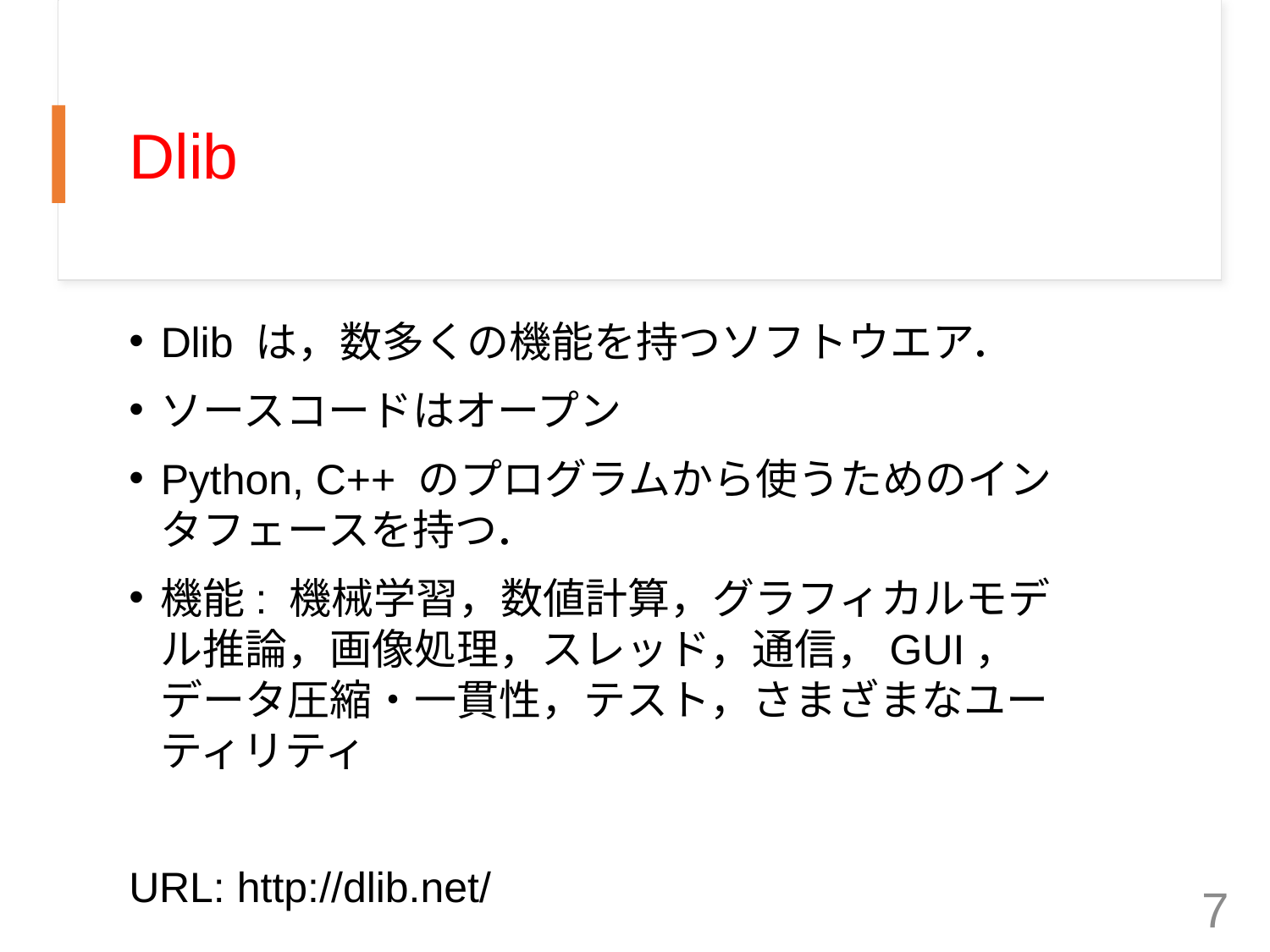

# Dlib

Dlib は，数多くの機能を持つソフトウエア．
ソースコードはオープン
Python, C++ のプログラムから使うためのインタフェースを持つ．
機能: 機械学習，数値計算，グラフィカルモデル推論，画像処理，スレッド，通信，GUI，データ圧縮・一貫性，テスト，さまざまなユーティリティ

URL: http://dlib.net/
7